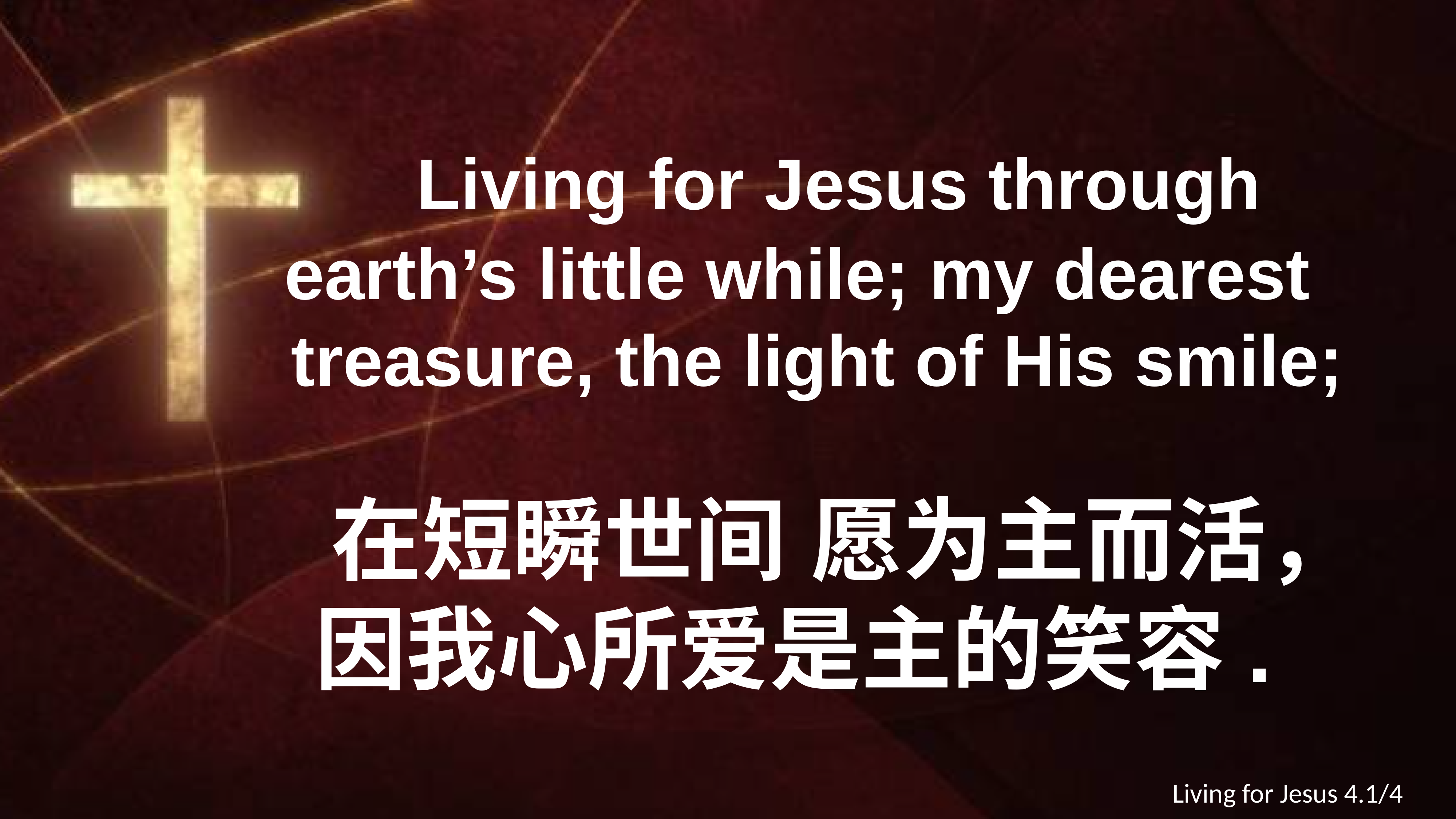

Living for Jesus through
     earth’s little while; my dearest
      treasure, the light of His smile;

      在短瞬世间 愿为主而活，
  因我心所爱是主的笑容.
Living for Jesus 4.1/4